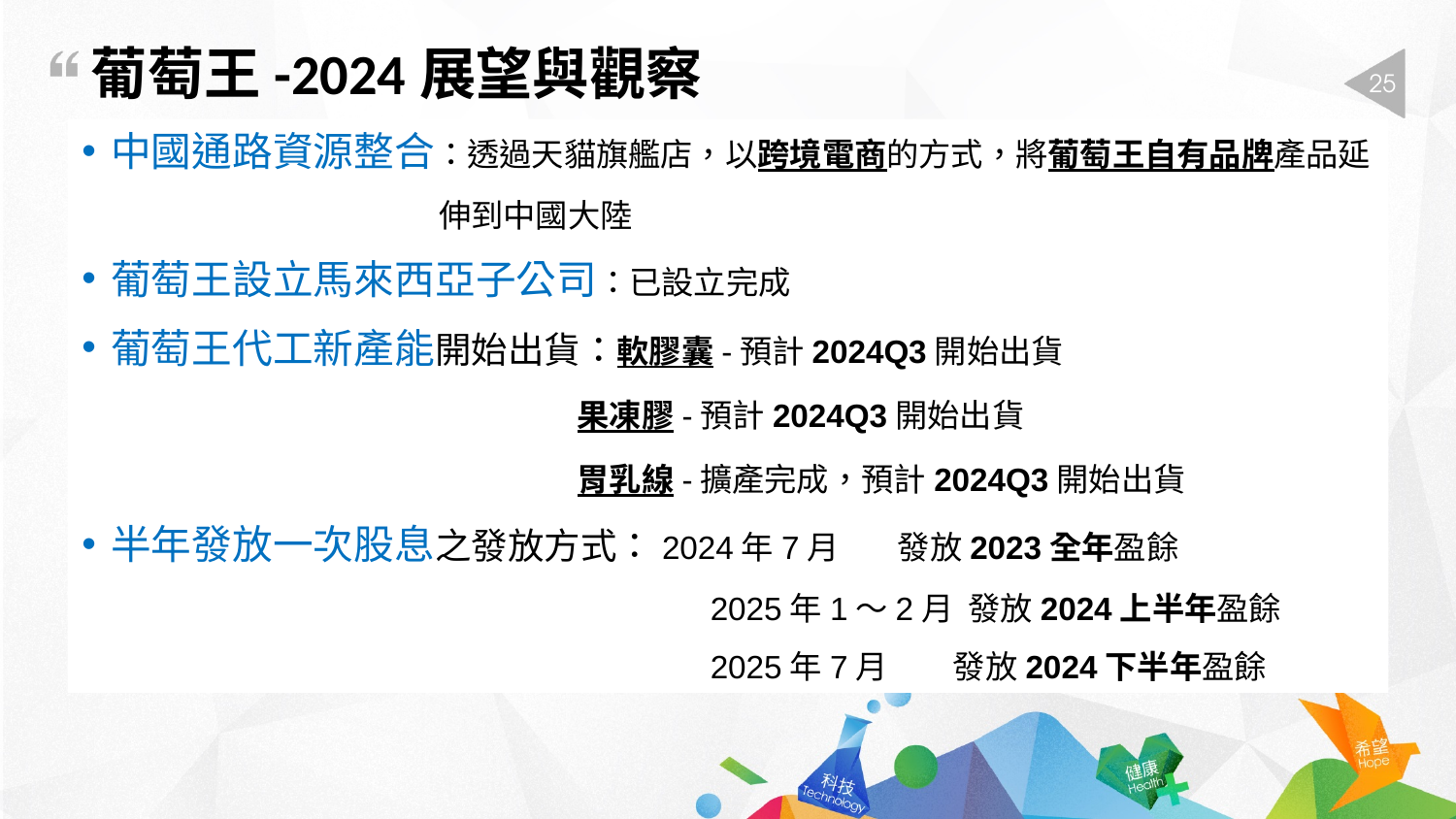

葡萄王-2024展望與觀察
25
中國通路資源整合：透過天貓旗艦店，以跨境電商的方式，將葡萄王自有品牌產品延
                                                伸到中國大陸
葡萄王設立馬來西亞子公司：已設立完成
葡萄王代工新產能開始出貨：軟膠囊-預計2024Q3開始出貨
                                                           果凍膠-預計2024Q3開始出貨
                                                           胃乳線-擴產完成，預計2024Q3開始出貨
半年發放一次股息之發放方式：2024年7月        發放2023全年盈餘
                                                                      2025年1～2月  發放2024上半年盈餘
                                                                      2025年7月         發放2024下半年盈餘